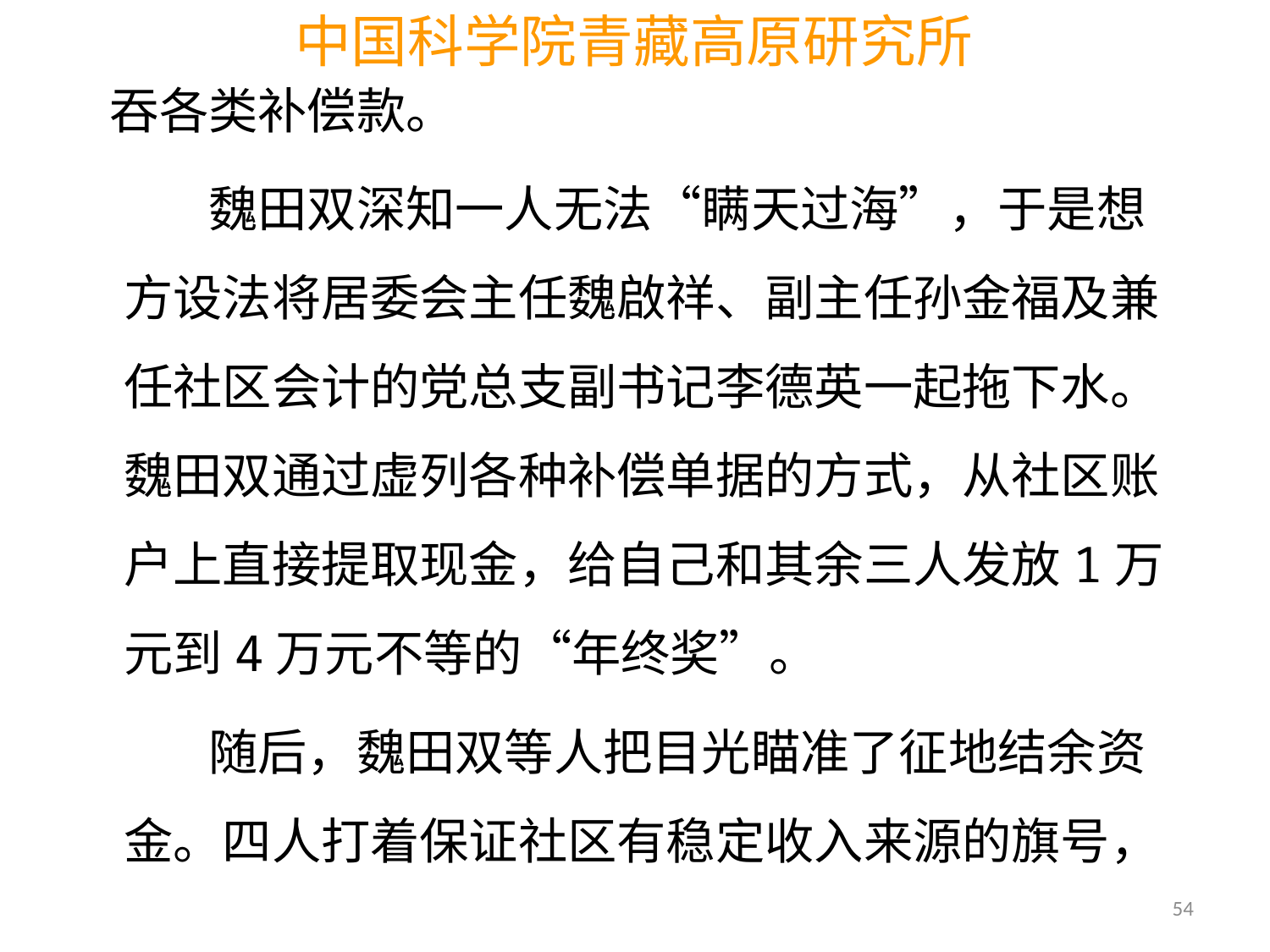

吞各类补偿款。
  　　魏田双深知一人无法“瞒天过海”，于是想方设法将居委会主任魏啟祥、副主任孙金福及兼任社区会计的党总支副书记李德英一起拖下水。魏田双通过虚列各种补偿单据的方式，从社区账户上直接提取现金，给自己和其余三人发放1万元到4万元不等的“年终奖”。
  　　随后，魏田双等人把目光瞄准了征地结余资金。四人打着保证社区有稳定收入来源的旗号，
54